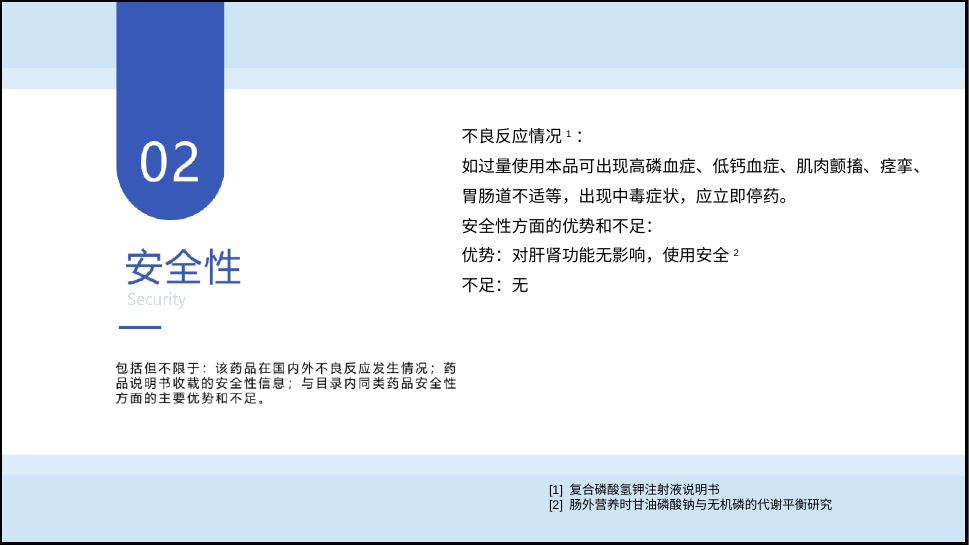

不良反应情况1：
如过量使用本品可出现高磷血症、低钙血症、肌肉颤搐、痉挛、胃肠道不适等，出现中毒症状，应立即停药。
安全性方面的优势和不足：
优势：对肝肾功能无影响，使用安全2
不足：无

[1] 复合磷酸氢钾注射液说明书
[2] 肠外营养时甘油磷酸钠与无机磷的代谢平衡研究